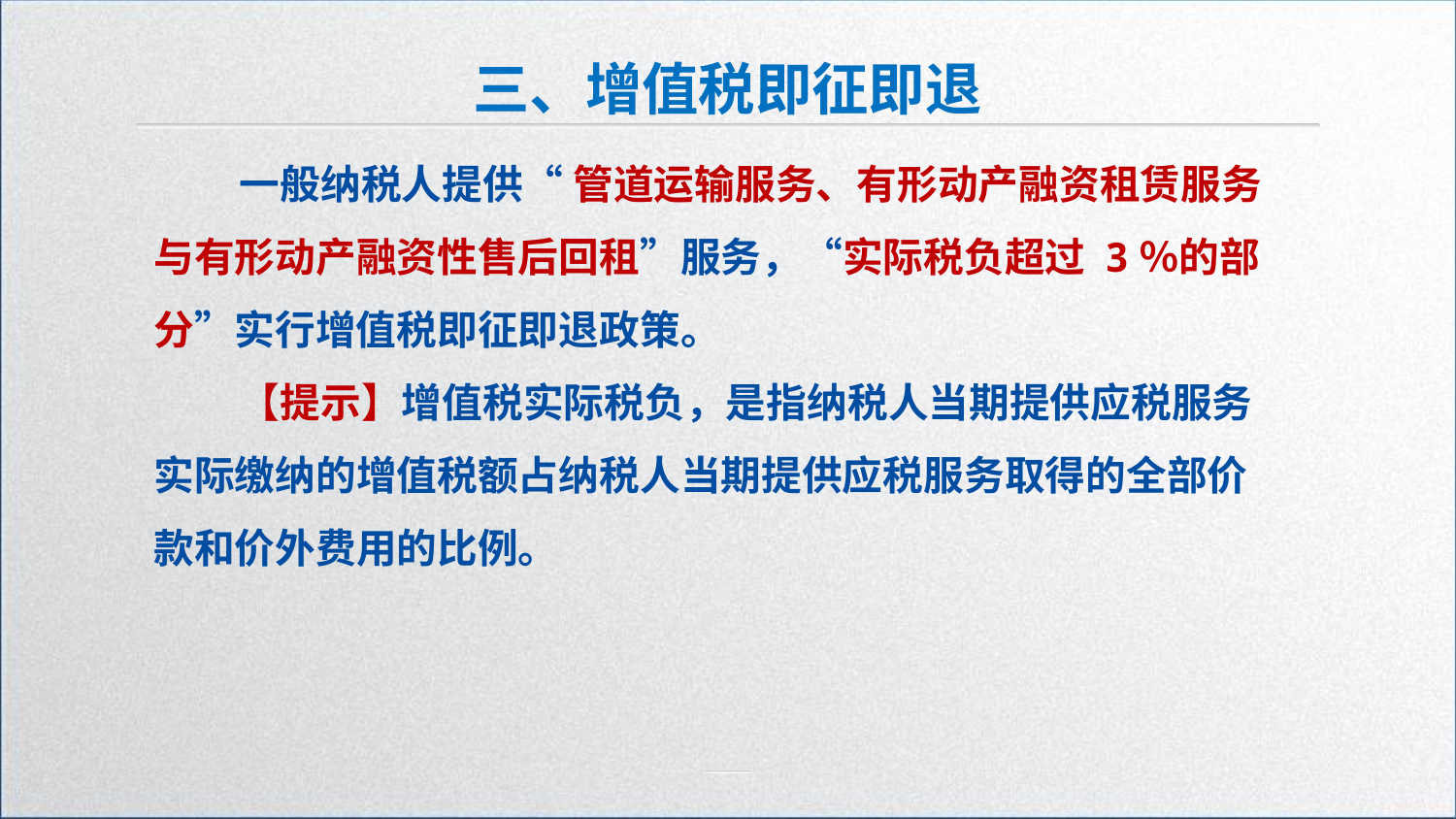

三、增值税即征即退
一般纳税人提供“ 管道运输服务、有形动产融资租赁服务与有形动产融资性售后回租”服务，“实际税负超过 3％的部分”实行增值税即征即退政策。
【提示】增值税实际税负，是指纳税人当期提供应税服务实际缴纳的增值税额占纳税人当期提供应税服务取得的全部价款和价外费用的比例。